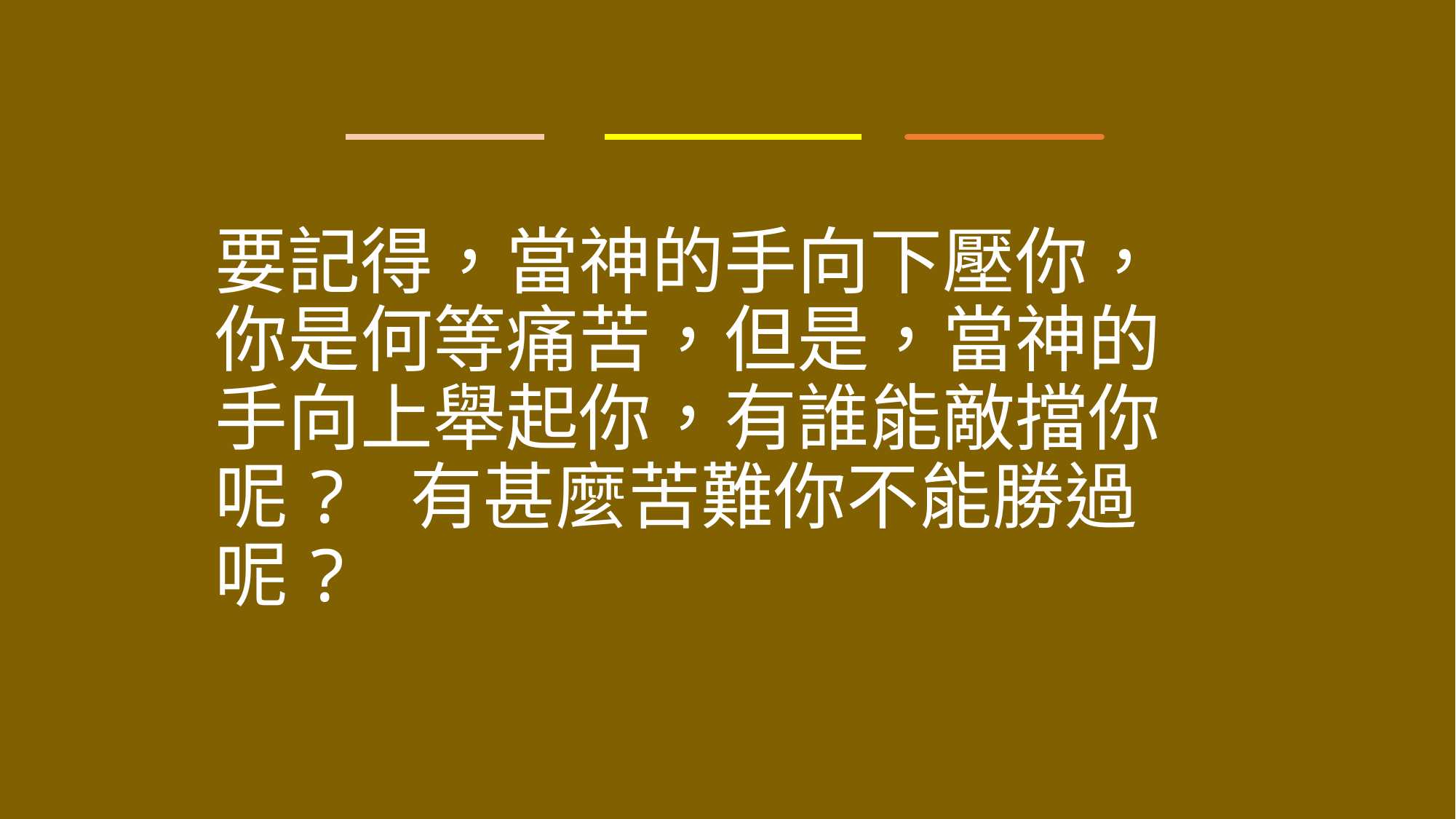

要記得，當神的手向下壓你，你是何等痛苦，但是，當神的手向上舉起你，有誰能敵擋你呢? 有甚麼苦難你不能勝過呢?